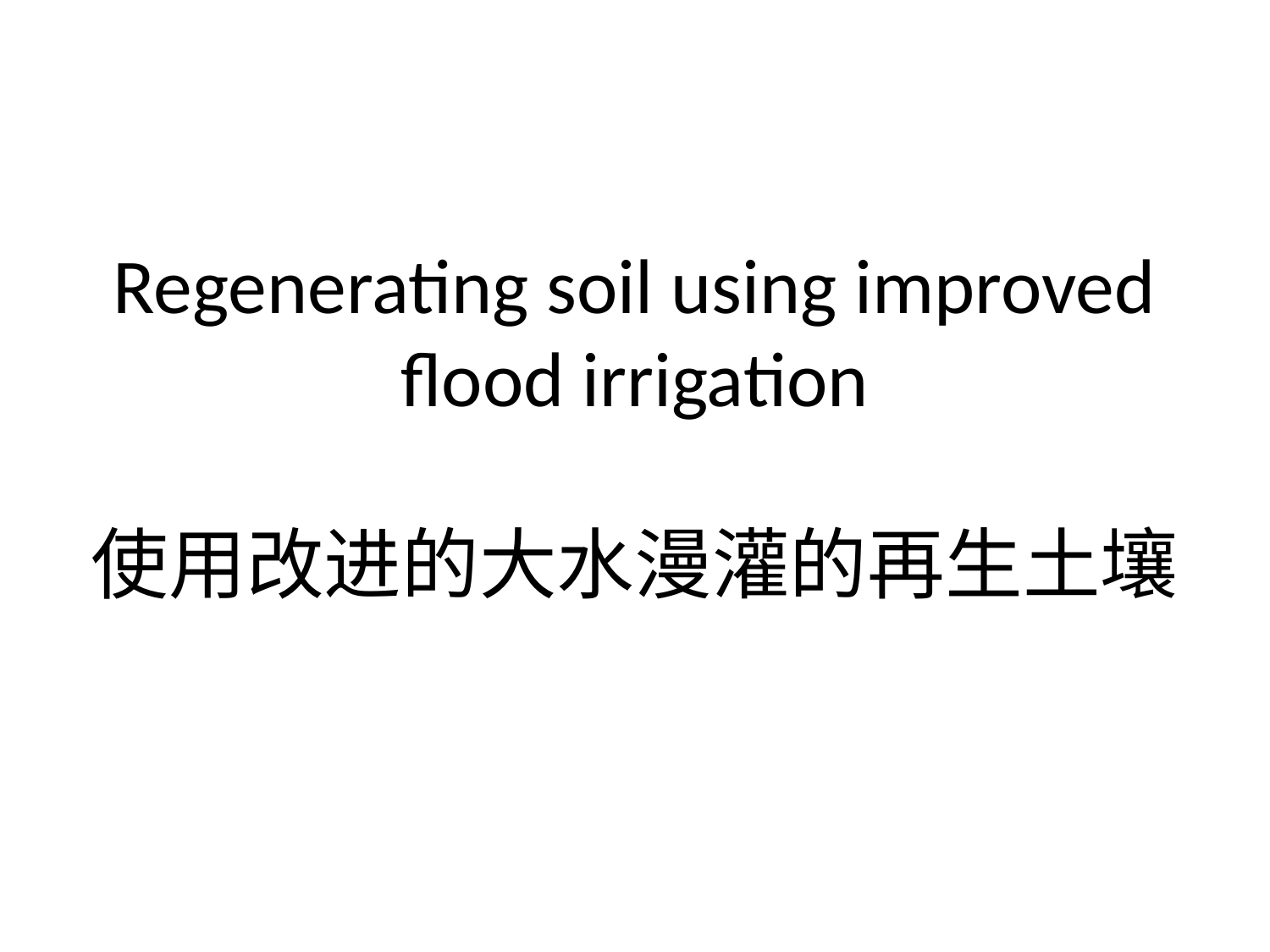

# Regenerating soil using improved flood irrigation 使用改进的大水漫灌的再生土壤